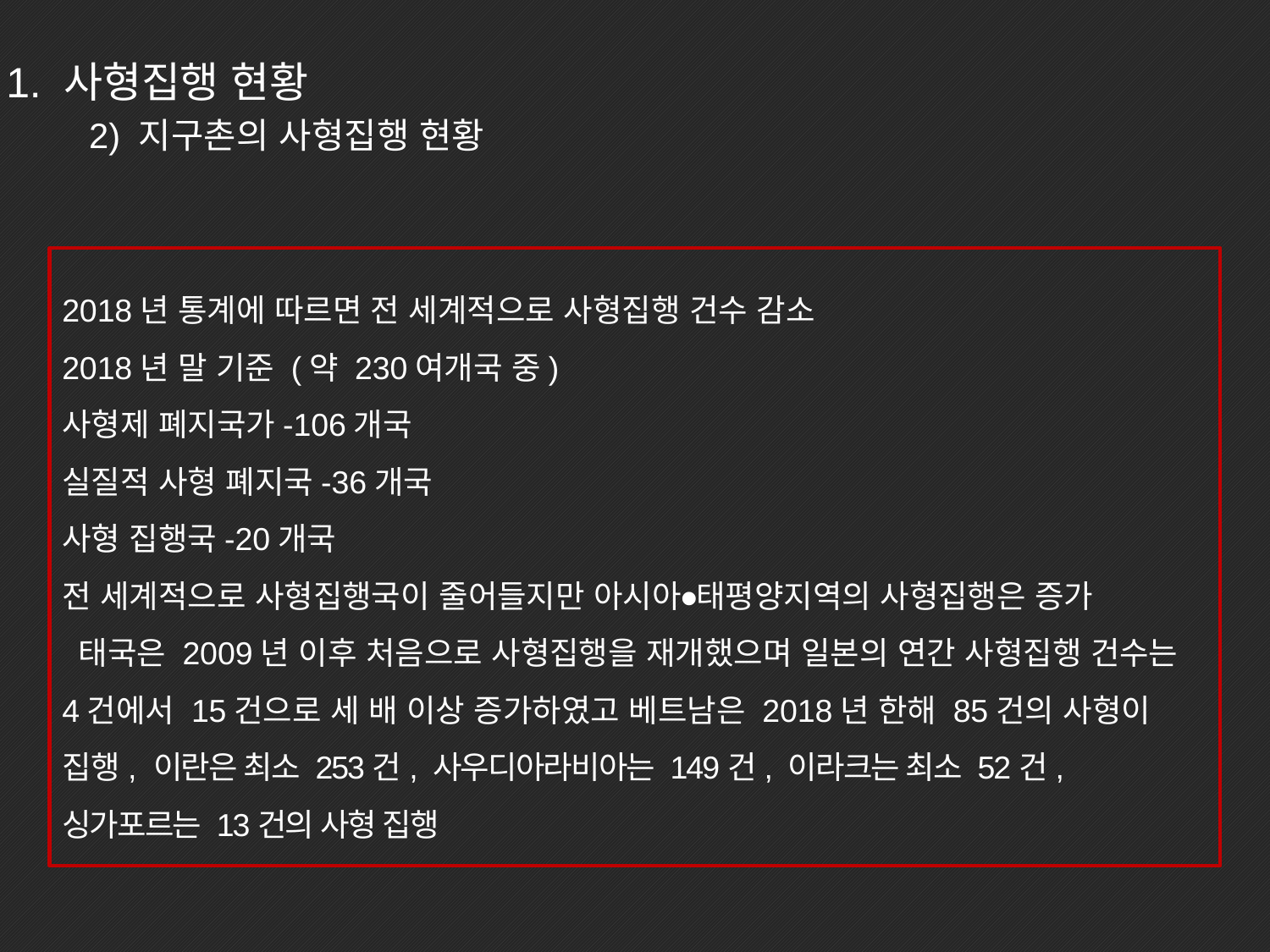

1. 사형집행 현황
       2) 지구촌의 사형집행 현황
2018년 통계에 따르면 전 세계적으로 사형집행 건수 감소
2018년 말 기준 (약 230여개국 중)
사형제 폐지국가-106개국
실질적 사형 폐지국-36개국
사형 집행국-20개국
전 세계적으로 사형집행국이 줄어들지만 아시아⦁태평양지역의 사형집행은 증가
 태국은 2009년 이후 처음으로 사형집행을 재개했으며 일본의 연간 사형집행 건수는 4건에서 15건으로 세 배 이상 증가하였고 베트남은 2018년 한해 85건의 사형이 집행, 이란은 최소 253건, 사우디아라비아는 149건, 이라크는 최소 52건, 싱가포르는 13건의 사형 집행